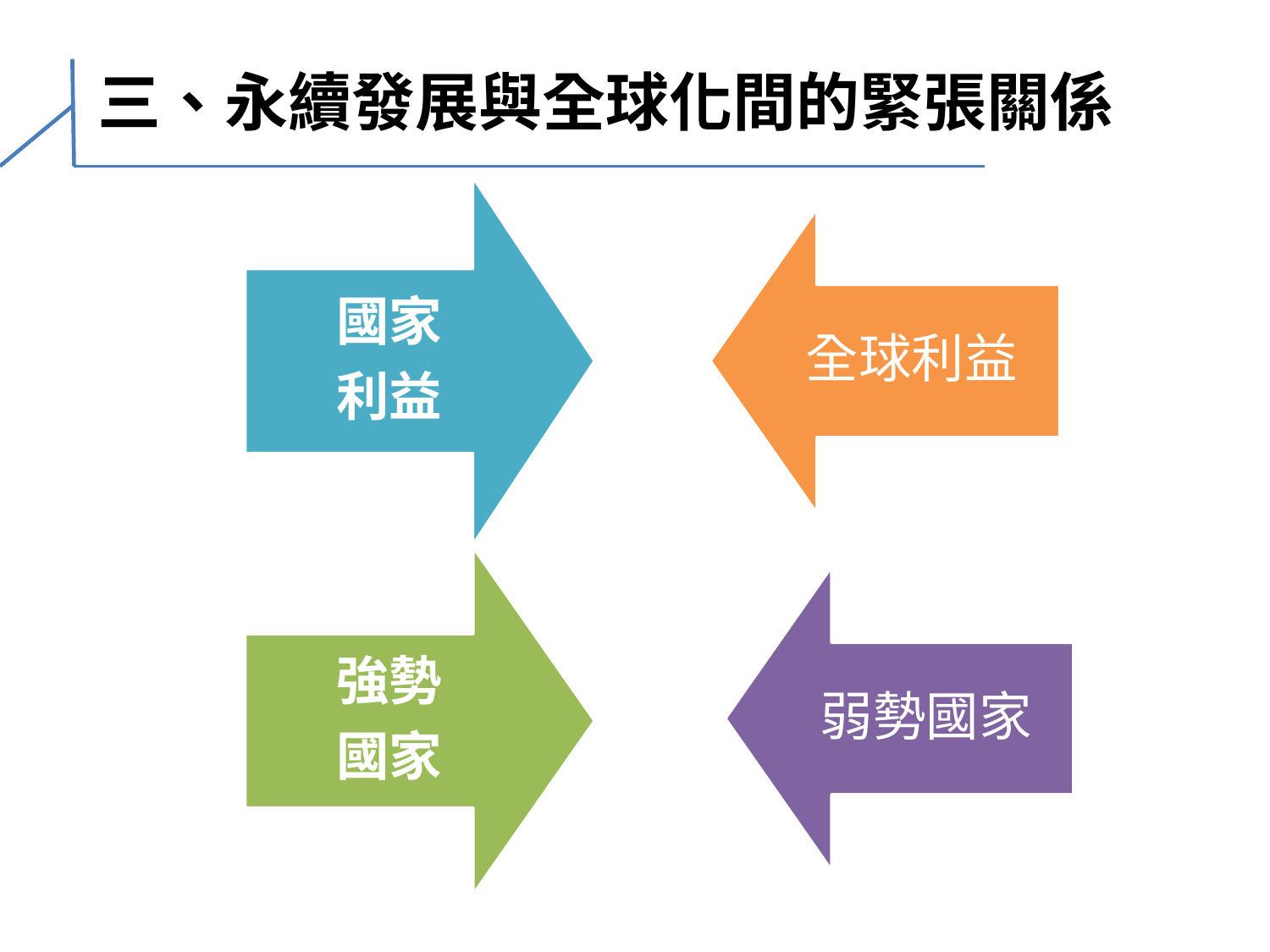

# 三、永續發展與全球化間的緊張關係
國家
利益
全球利益
強勢
國家
弱勢國家